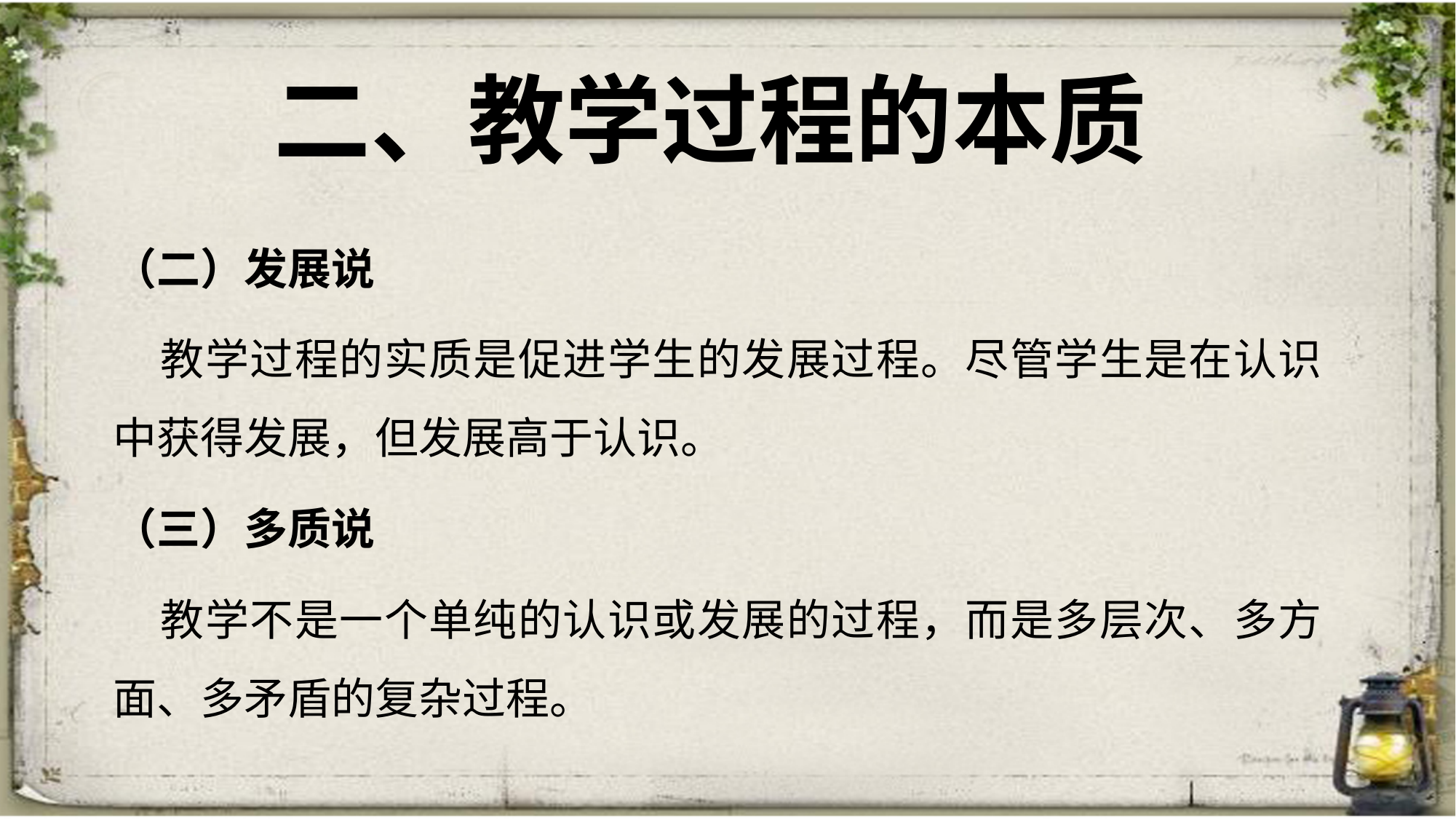

二、教学过程的本质
（二）发展说
教学过程的实质是促进学生的发展过程。尽管学生是在认识中获得发展，但发展高于认识。
（三）多质说
教学不是一个单纯的认识或发展的过程，而是多层次、多方面、多矛盾的复杂过程。